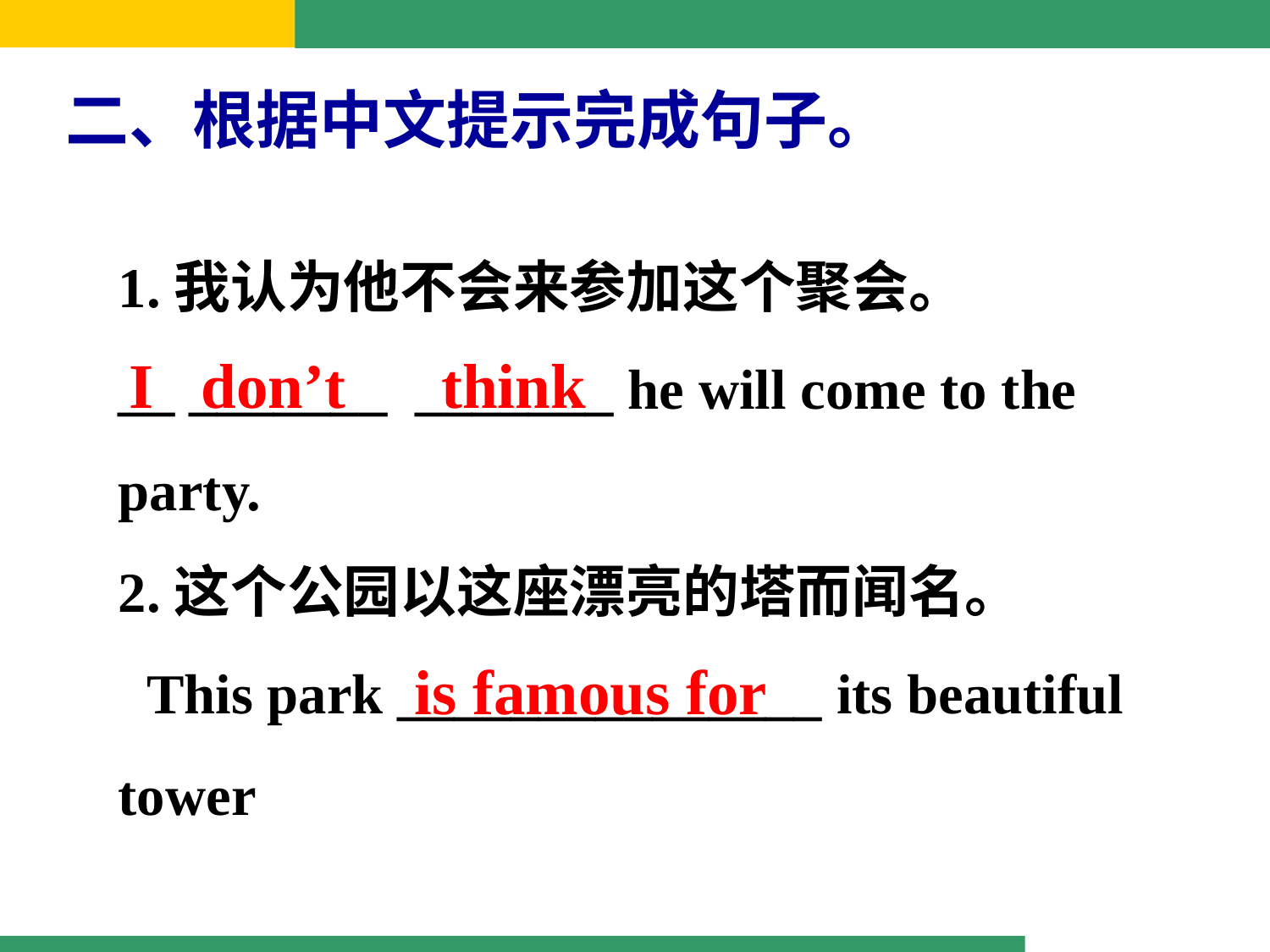

二、根据中文提示完成句子。
1.我认为他不会来参加这个聚会。
__ _______  _______ he will come to the party.
2.这个公园以这座漂亮的塔而闻名。
  This park _______________ its beautiful tower
I   don’t      think
is famous for